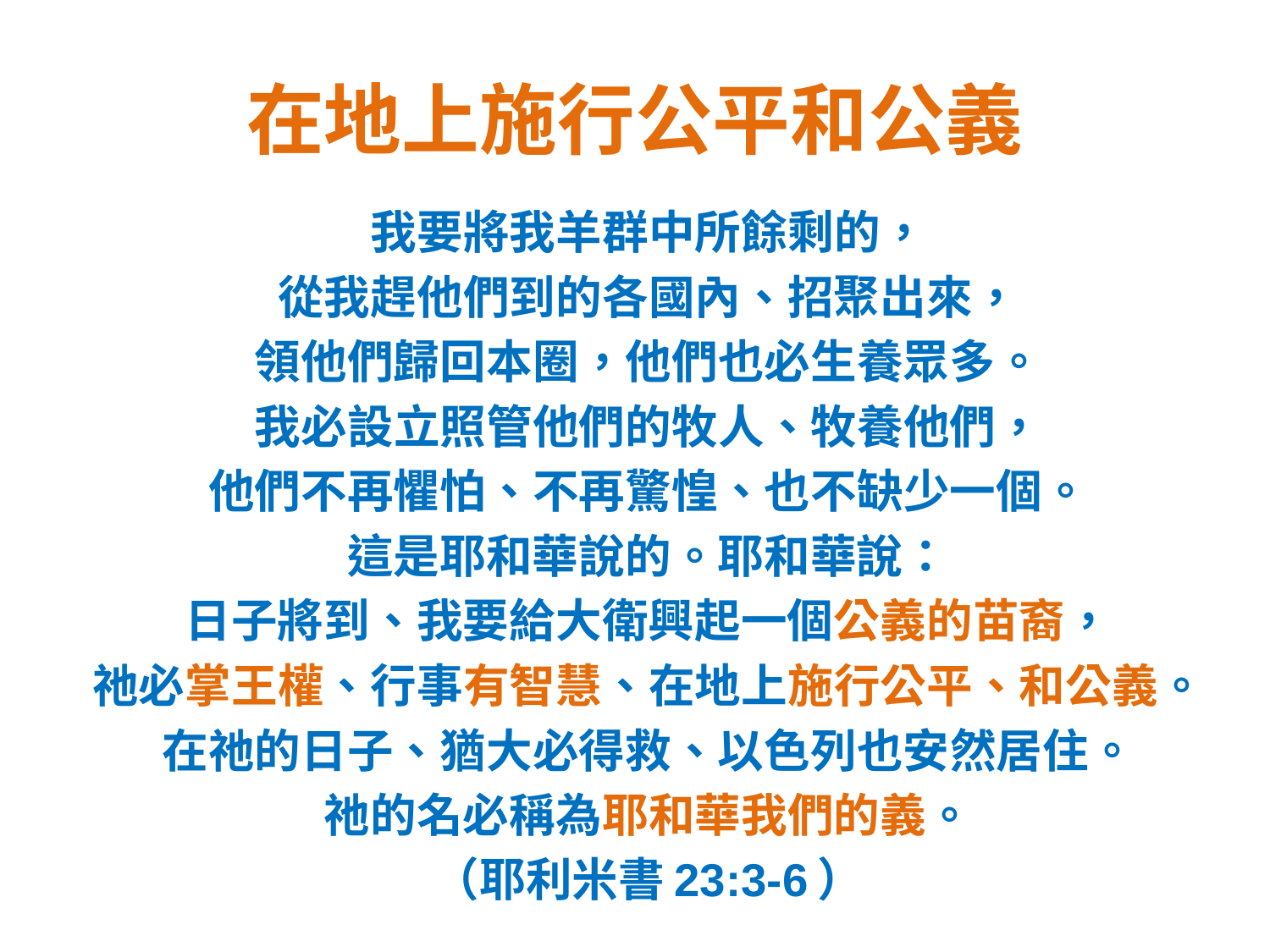

# 在地上施行公平和公義
我要將我羊群中所餘剩的，
從我趕他們到的各國內、招聚出來，
領他們歸回本圈，他們也必生養眾多。
我必設立照管他們的牧人、牧養他們，
他們不再懼怕、不再驚惶、也不缺少一個。
這是耶和華說的。耶和華說：
日子將到、我要給大衛興起一個公義的苗裔，
祂必掌王權、行事有智慧、在地上施行公平、和公義。
在祂的日子、猶大必得救、以色列也安然居住。
祂的名必稱為耶和華我們的義。
（耶利米書23:3-6）